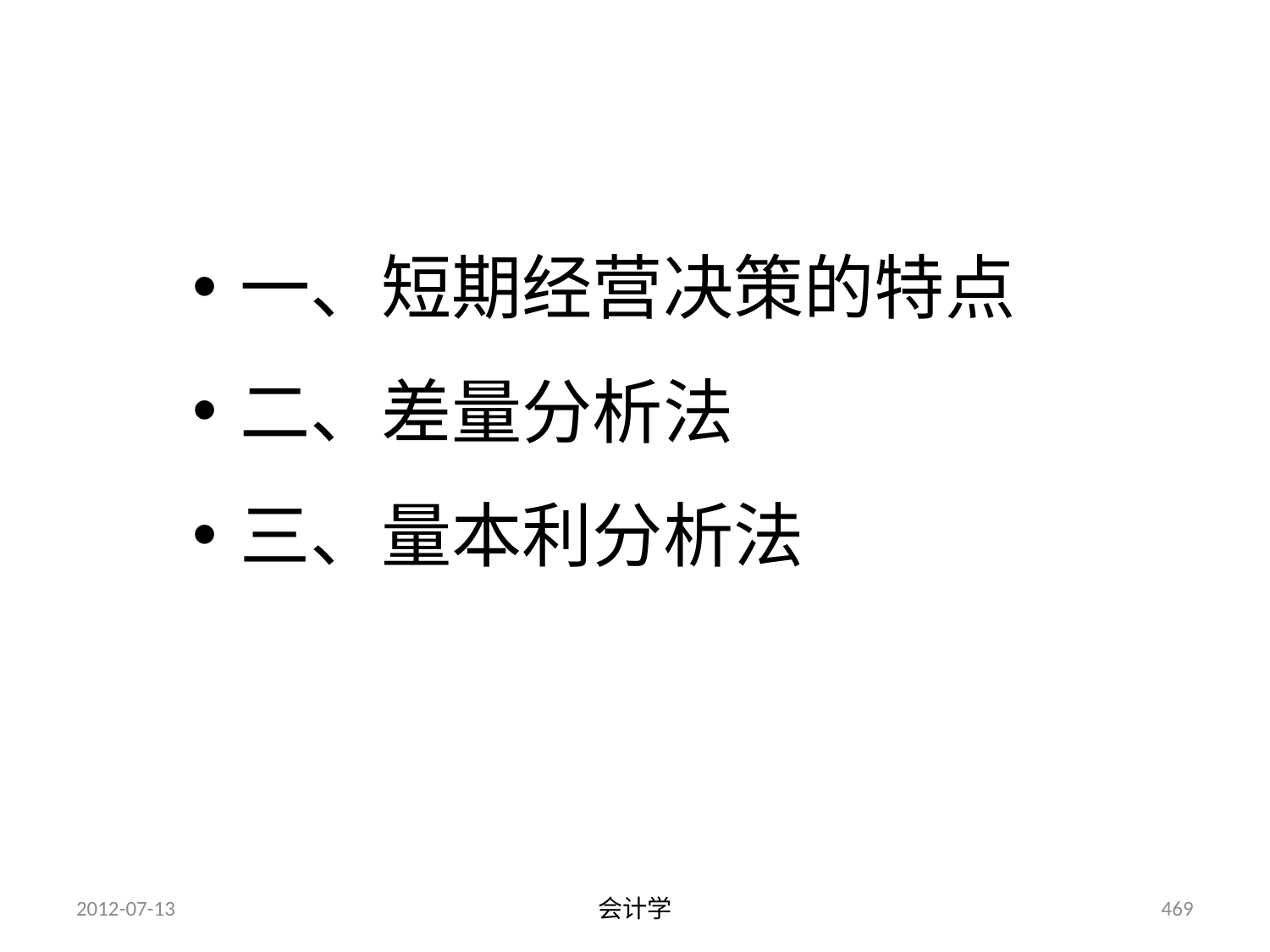

# 第一节  短期经营决策
一、短期经营决策的特点
二、差量分析法
三、量本利分析法
2012-07-13
会计学
469